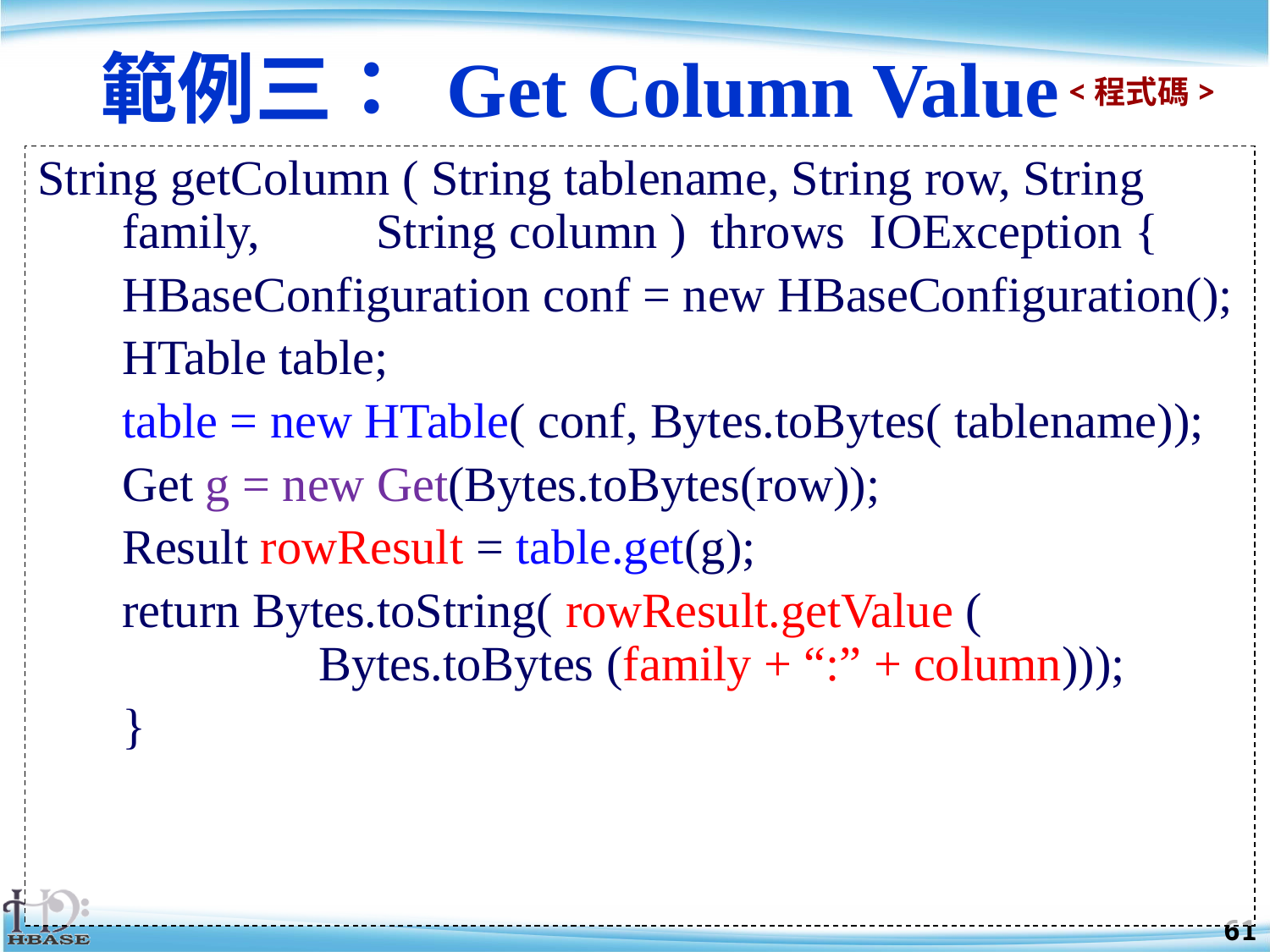

# 範例三： Get Column Value
<程式碼>
String getColumn ( String tablename, String row, String family,	String column )  throws  IOException {
	HBaseConfiguration conf = new HBaseConfiguration();
	HTable table;
	table = new HTable( conf, Bytes.toBytes( tablename));
	Get g = new Get(Bytes.toBytes(row));
	Result rowResult = table.get(g);
	return Bytes.toString( rowResult.getValue (
                Bytes.toBytes (family + “:” + column)));
	}
61